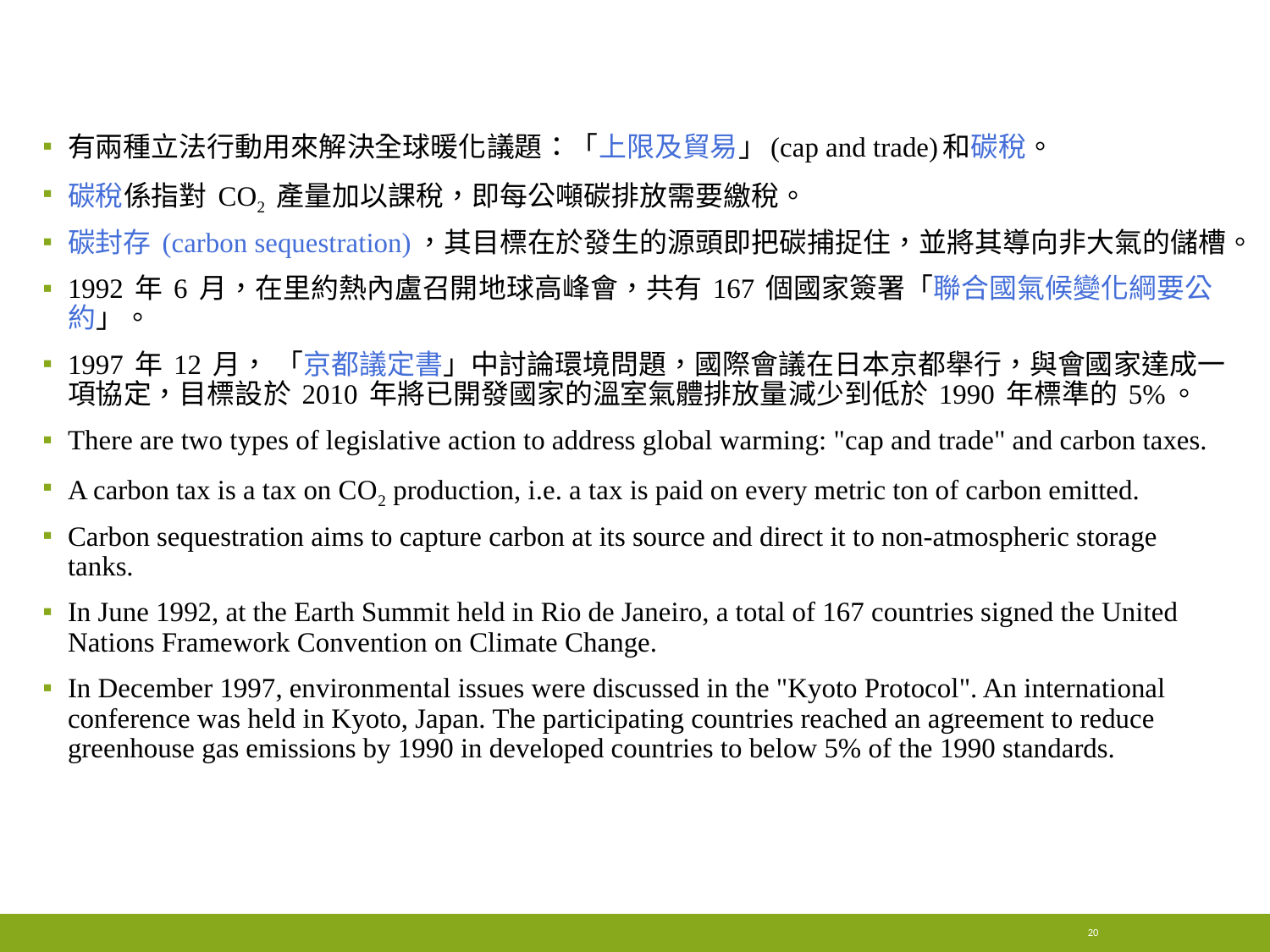

#
有兩種立法行動用來解決全球暖化議題：「上限及貿易」(cap and trade)和碳稅。
碳稅係指對 CO2 產量加以課稅，即每公噸碳排放需要繳稅。
碳封存 (carbon sequestration)，其目標在於發生的源頭即把碳捕捉住，並將其導向非大氣的儲槽。
1992 年 6 月，在里約熱內盧召開地球高峰會，共有 167 個國家簽署「聯合國氣候變化綱要公約」。
1997 年 12 月， 「京都議定書」中討論環境問題，國際會議在日本京都舉行，與會國家達成一項協定，目標設於 2010 年將已開發國家的溫室氣體排放量減少到低於 1990 年標準的 5%。
There are two types of legislative action to address global warming: "cap and trade" and carbon taxes.
A carbon tax is a tax on CO2 production, i.e. a tax is paid on every metric ton of carbon emitted.
Carbon sequestration aims to capture carbon at its source and direct it to non-atmospheric storage tanks.
In June 1992, at the Earth Summit held in Rio de Janeiro, a total of 167 countries signed the United Nations Framework Convention on Climate Change.
In December 1997, environmental issues were discussed in the "Kyoto Protocol". An international conference was held in Kyoto, Japan. The participating countries reached an agreement to reduce greenhouse gas emissions by 1990 in developed countries to below 5% of the 1990 standards.

20